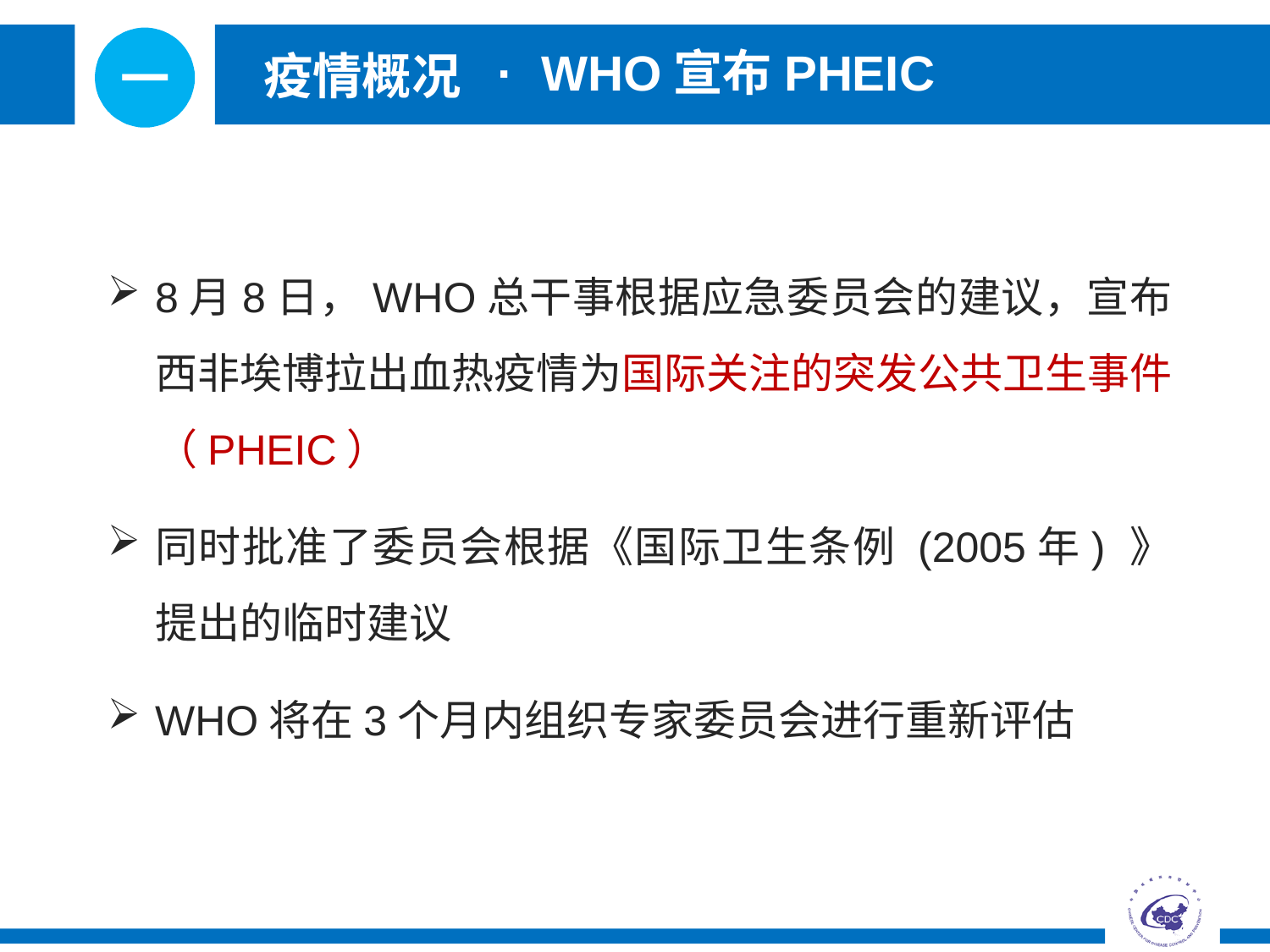

一
·  WHO宣布PHEIC
疫情概况
8月8日，WHO总干事根据应急委员会的建议，宣布西非埃博拉出血热疫情为国际关注的突发公共卫生事件（PHEIC）
同时批准了委员会根据《国际卫生条例 (2005年) 》提出的临时建议
WHO将在3个月内组织专家委员会进行重新评估